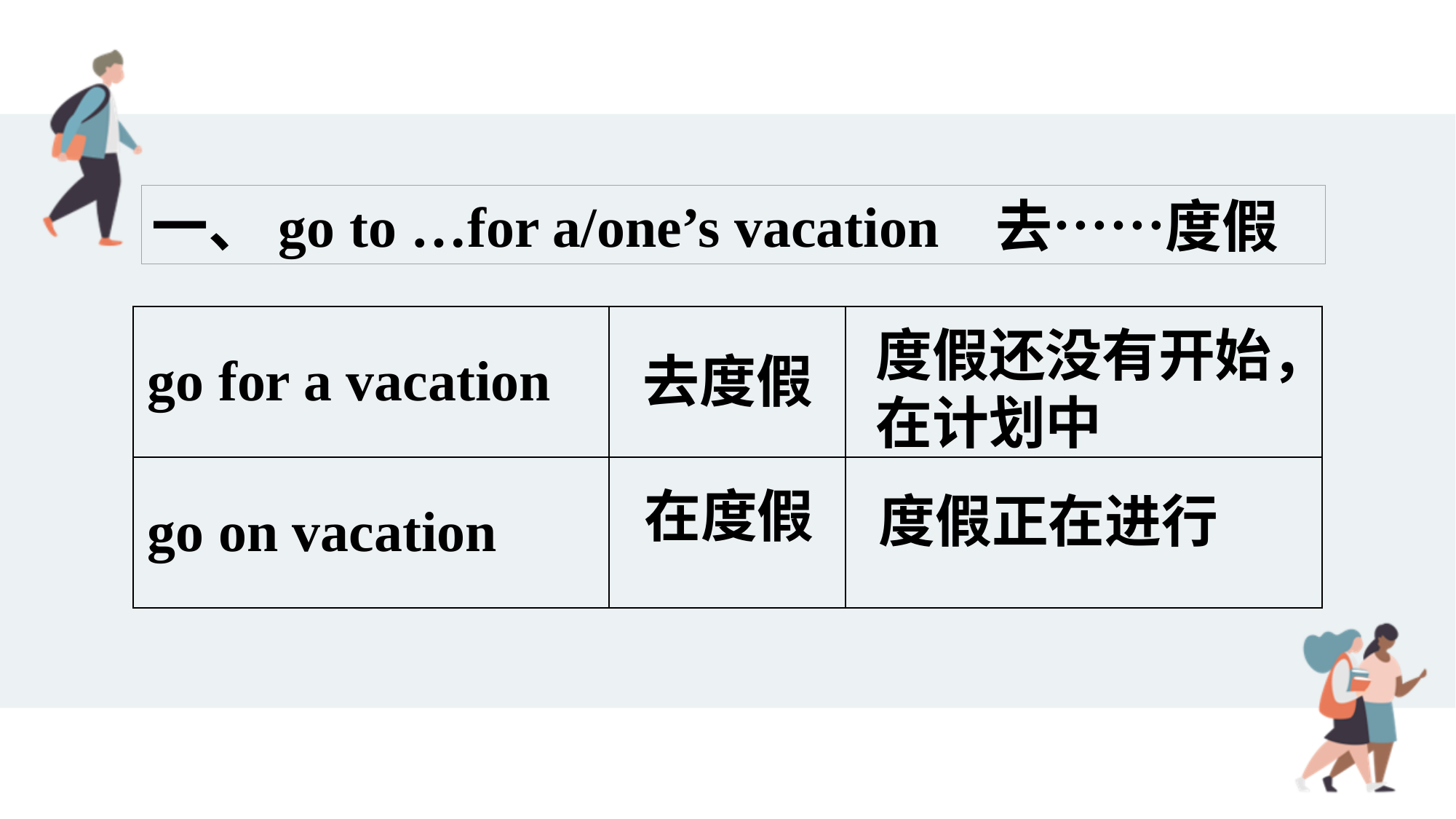

一、go to …for a/one’s vacation   去……度假
| go for a vacation |  |  |
| --- | --- | --- |
| go on vacation |  |  |
度假还没有开始，在计划中
去度假
在度假
度假正在进行